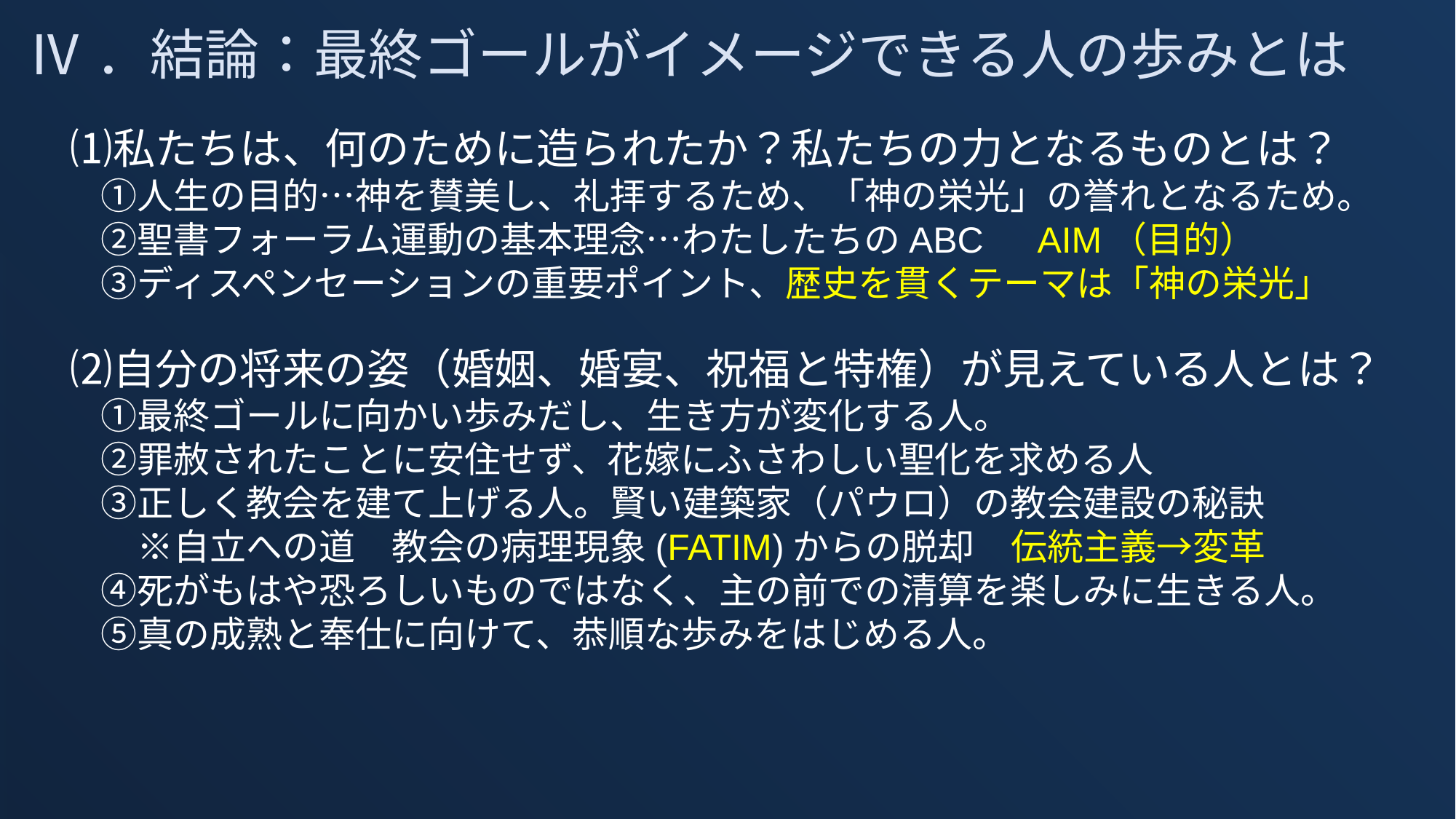

Ⅳ．結論：最終ゴールがイメージできる人の歩みとは

　⑴私たちは、何のために造られたか？私たちの力となるものとは？
　　➀人生の目的…神を賛美し、礼拝するため、「神の栄光」の誉れとなるため。
　　②聖書フォーラム運動の基本理念…わたしたちのABC　AIM（目的）
　　③ディスペンセーションの重要ポイント、歴史を貫くテーマは「神の栄光」

　⑵自分の将来の姿（婚姻、婚宴、祝福と特権）が見えている人とは？
　　➀最終ゴールに向かい歩みだし、生き方が変化する人。
　　②罪赦されたことに安住せず、花嫁にふさわしい聖化を求める人
　　③正しく教会を建て上げる人。賢い建築家（パウロ）の教会建設の秘訣
　　　※自立への道　教会の病理現象(FATIM)からの脱却　伝統主義→変革
　　④死がもはや恐ろしいものではなく、主の前での清算を楽しみに生きる人。
　　⑤真の成熟と奉仕に向けて、恭順な歩みをはじめる人。